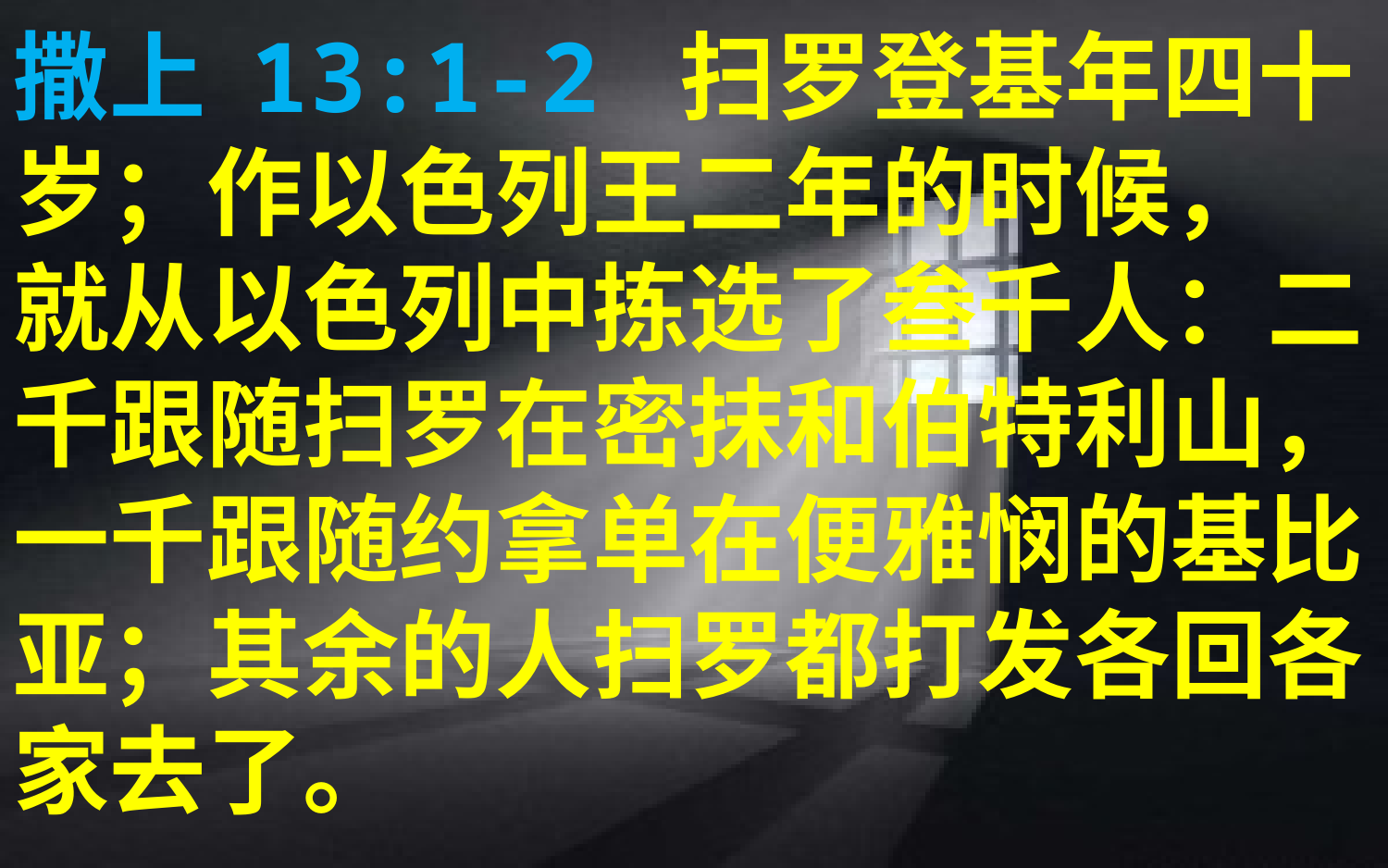

撒上 13:1-2 扫罗登基年四十岁；作以色列王二年的时候，  就从以色列中拣选了叁千人：二千跟随扫罗在密抹和伯特利山，一千跟随约拿单在便雅悯的基比亚；其余的人扫罗都打发各回各家去了。